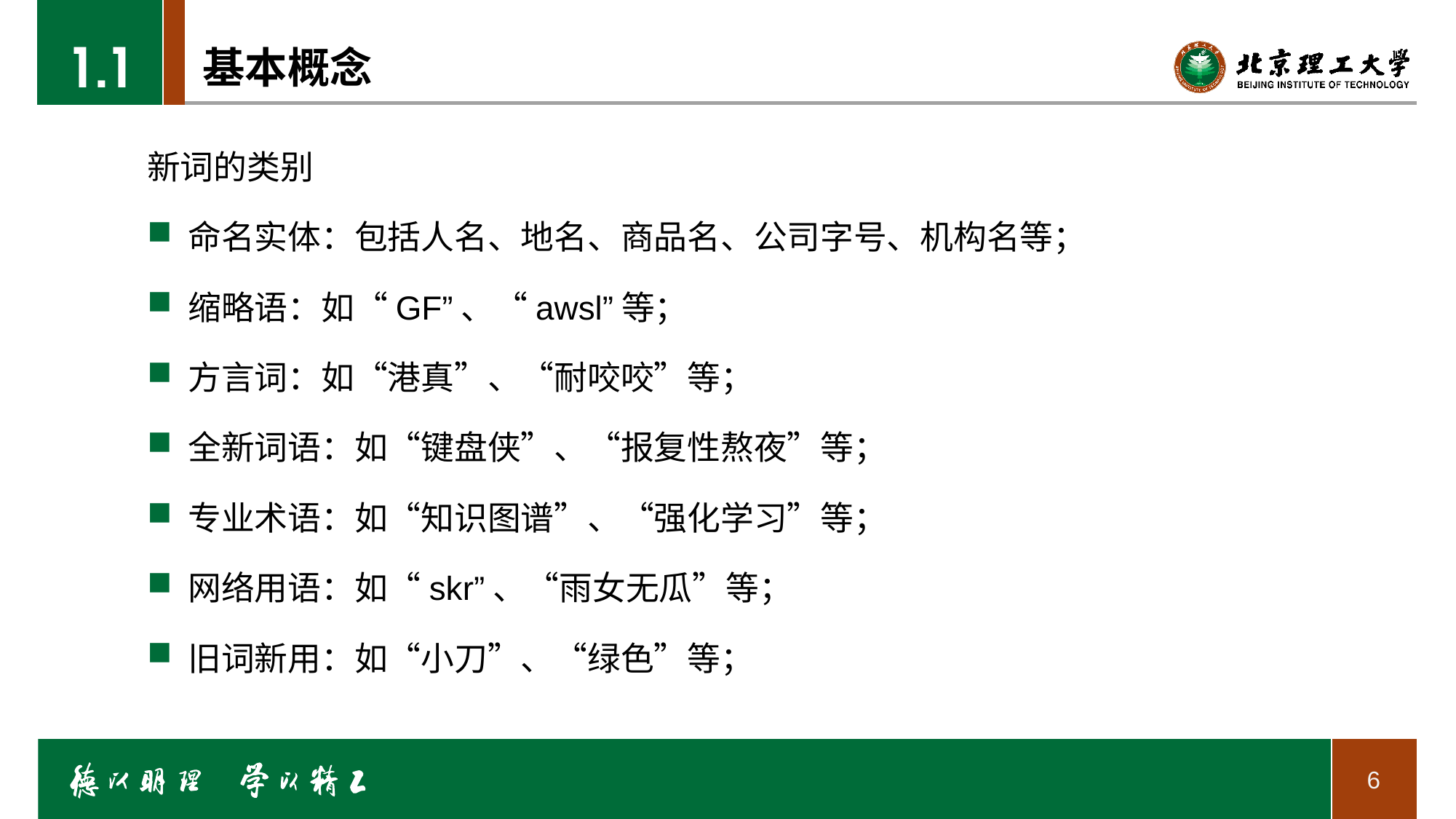

1.1
# 基本概念
新词的类别
命名实体：包括人名、地名、商品名、公司字号、机构名等；
缩略语：如“GF”、“awsl”等；
方言词：如“港真”、“耐咬咬”等；
全新词语：如“键盘侠”、“报复性熬夜”等；
专业术语：如“知识图谱”、“强化学习”等；
网络用语：如“skr”、“雨女无瓜”等；
旧词新用：如“小刀”、“绿色”等；